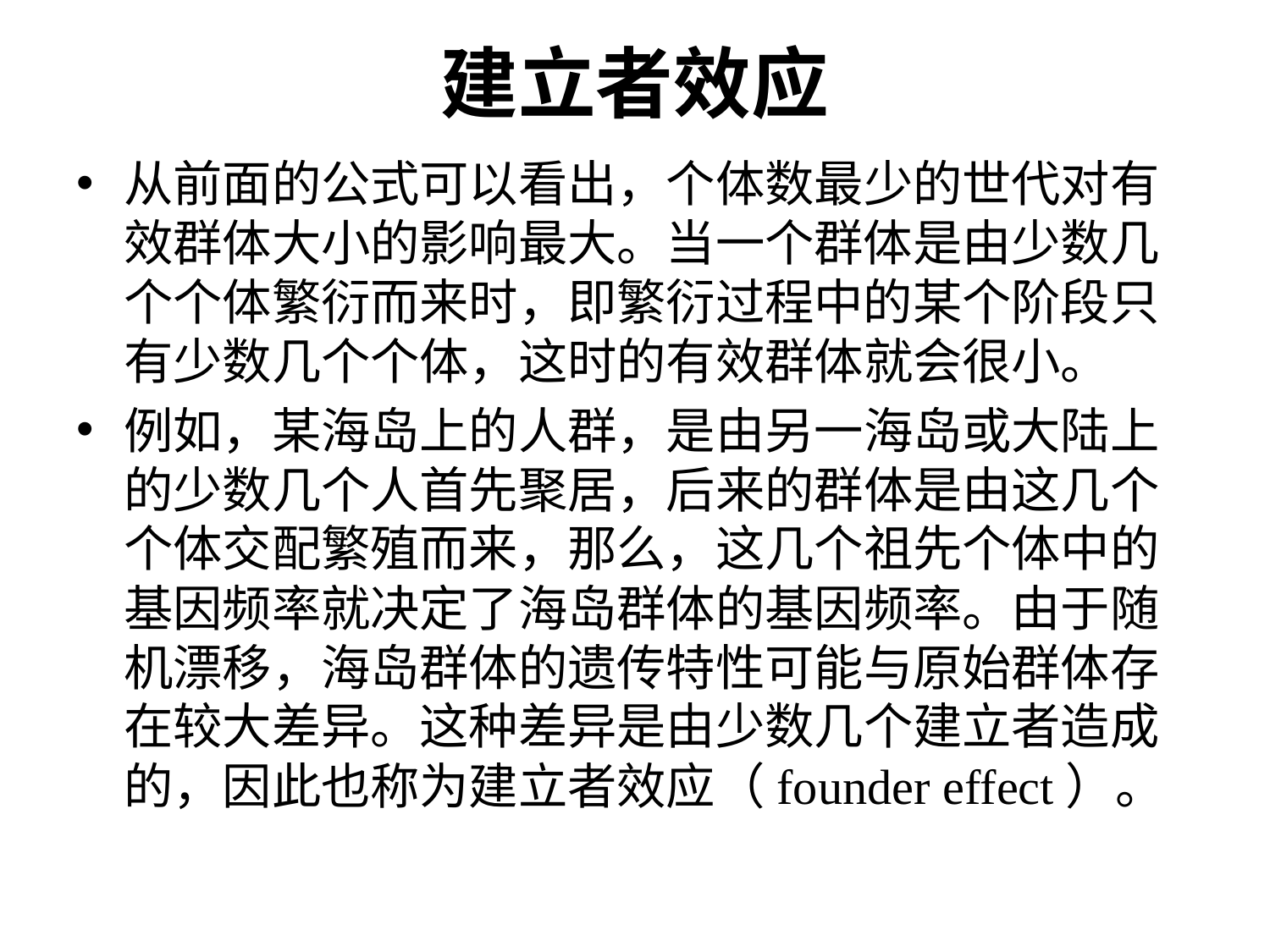

# 建立者效应
从前面的公式可以看出，个体数最少的世代对有效群体大小的影响最大。当一个群体是由少数几个个体繁衍而来时，即繁衍过程中的某个阶段只有少数几个个体，这时的有效群体就会很小。
例如，某海岛上的人群，是由另一海岛或大陆上的少数几个人首先聚居，后来的群体是由这几个个体交配繁殖而来，那么，这几个祖先个体中的基因频率就决定了海岛群体的基因频率。由于随机漂移，海岛群体的遗传特性可能与原始群体存在较大差异。这种差异是由少数几个建立者造成的，因此也称为建立者效应（founder effect）。